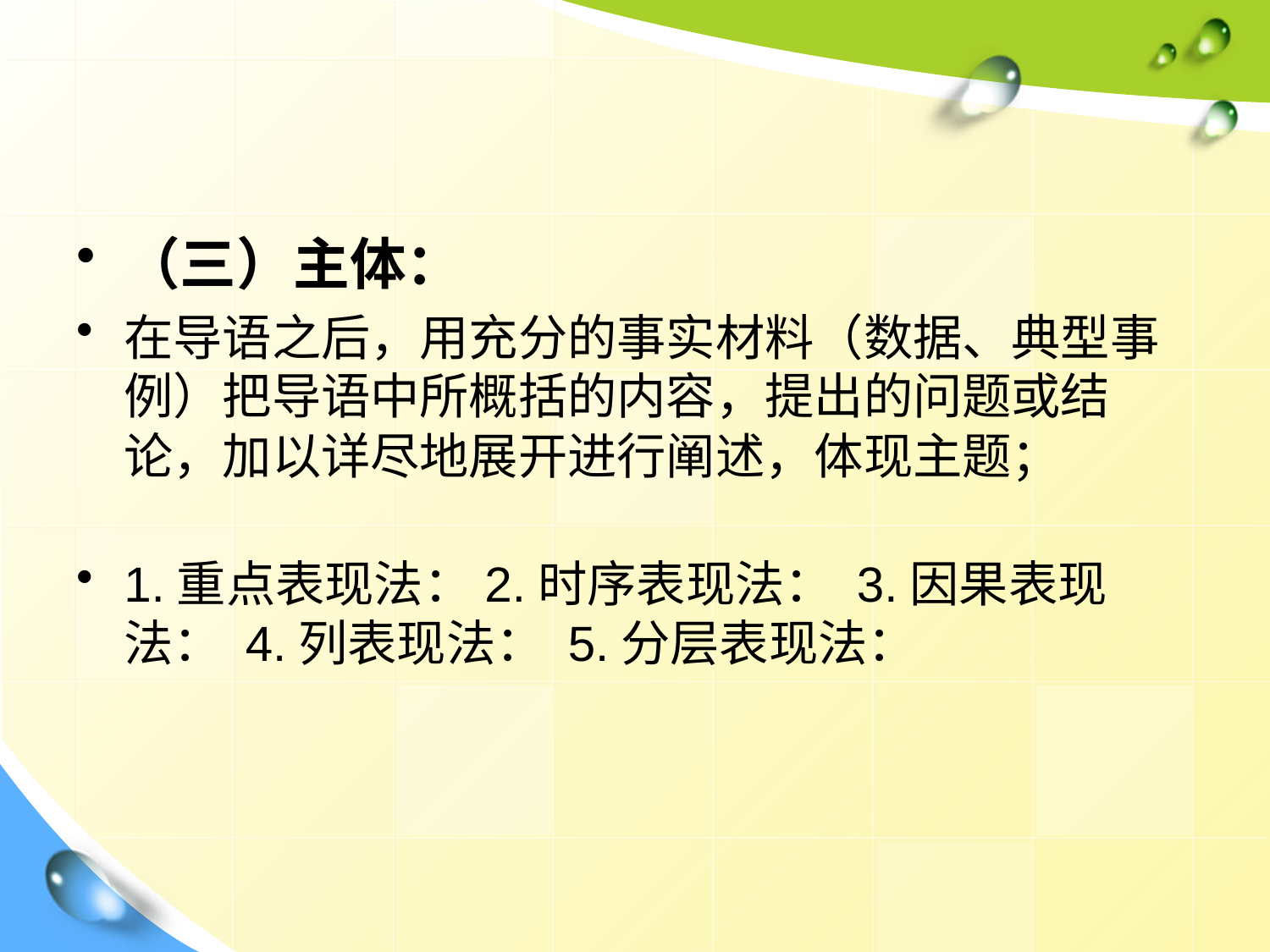

#
（三）主体：
在导语之后，用充分的事实材料（数据、典型事例）把导语中所概括的内容，提出的问题或结论，加以详尽地展开进行阐述，体现主题；
1.重点表现法：2.时序表现法： 3.因果表现法： 4.列表现法： 5.分层表现法：